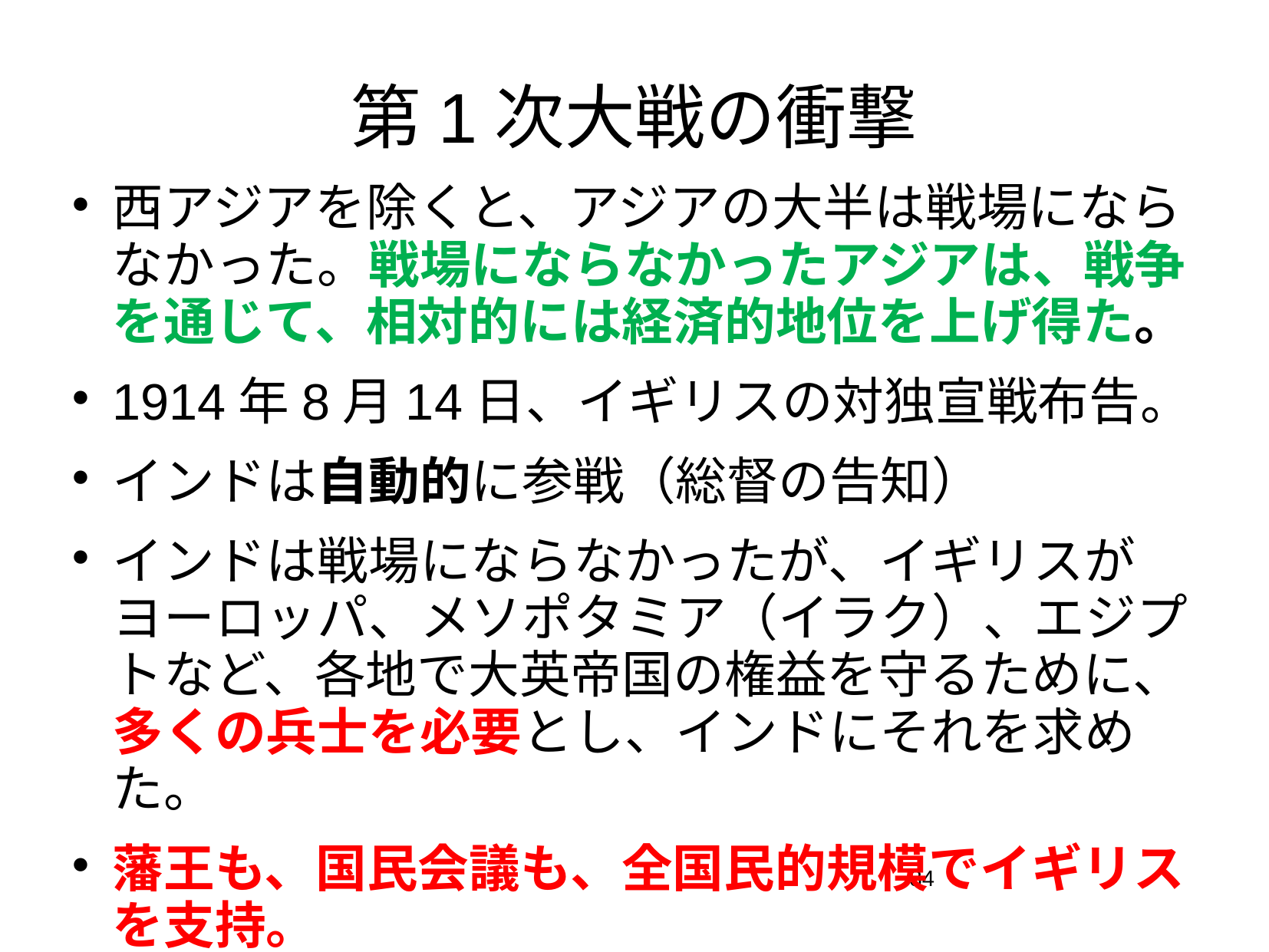

# 第1次大戦の衝撃
西アジアを除くと、アジアの大半は戦場にならなかった。戦場にならなかったアジアは、戦争を通じて、相対的には経済的地位を上げ得た。
1914年8月14日、イギリスの対独宣戦布告。
インドは自動的に参戦（総督の告知）
インドは戦場にならなかったが、イギリスがヨーロッパ、メソポタミア（イラク）、エジプトなど、各地で大英帝国の権益を守るために、多くの兵士を必要とし、インドにそれを求めた。
藩王も、国民会議も、全国民的規模でイギリスを支持。
34